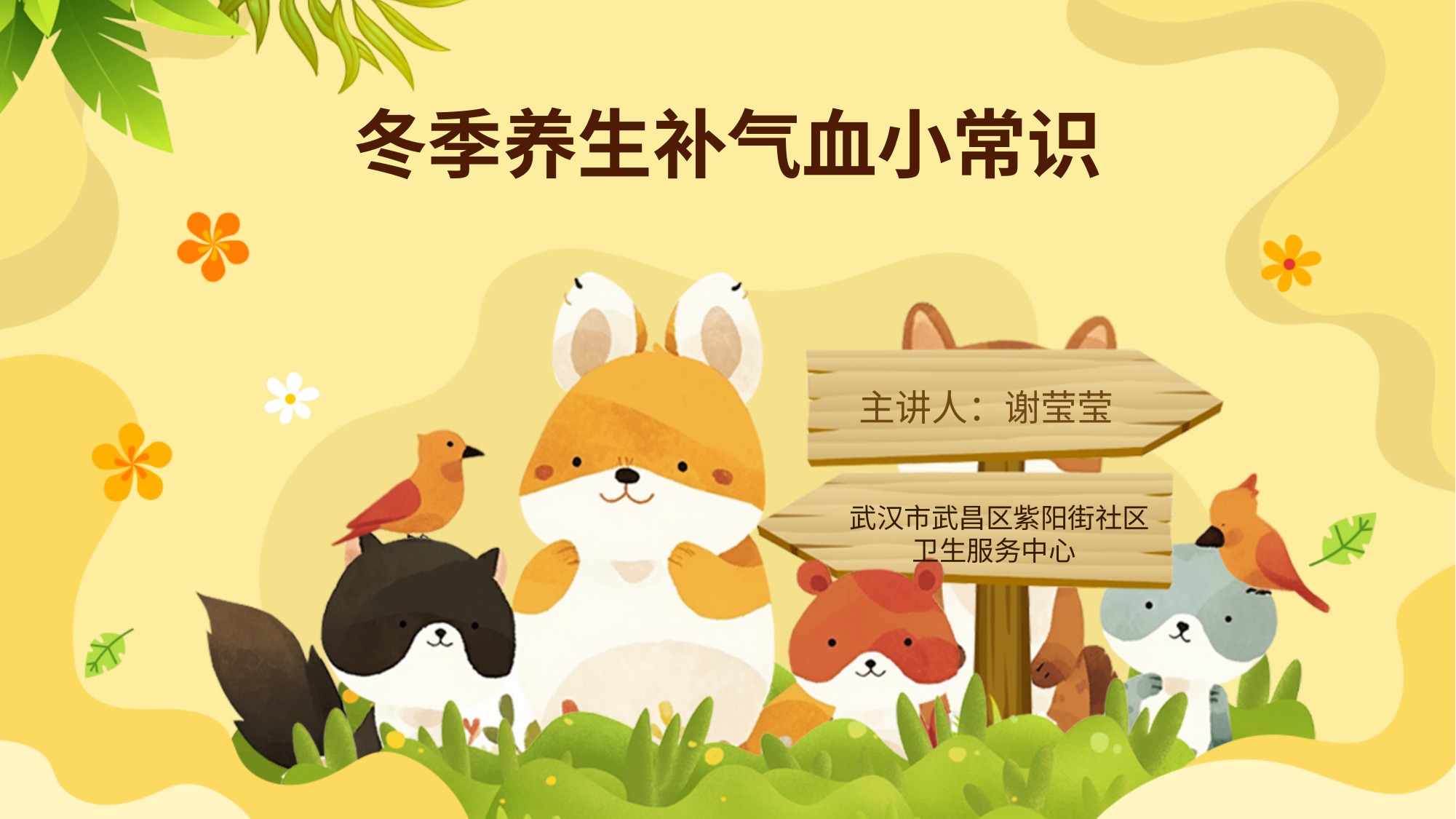

冬季养生补气血小常识
主讲人：谢莹莹

武汉市武昌区紫阳街社区
         卫生服务中心